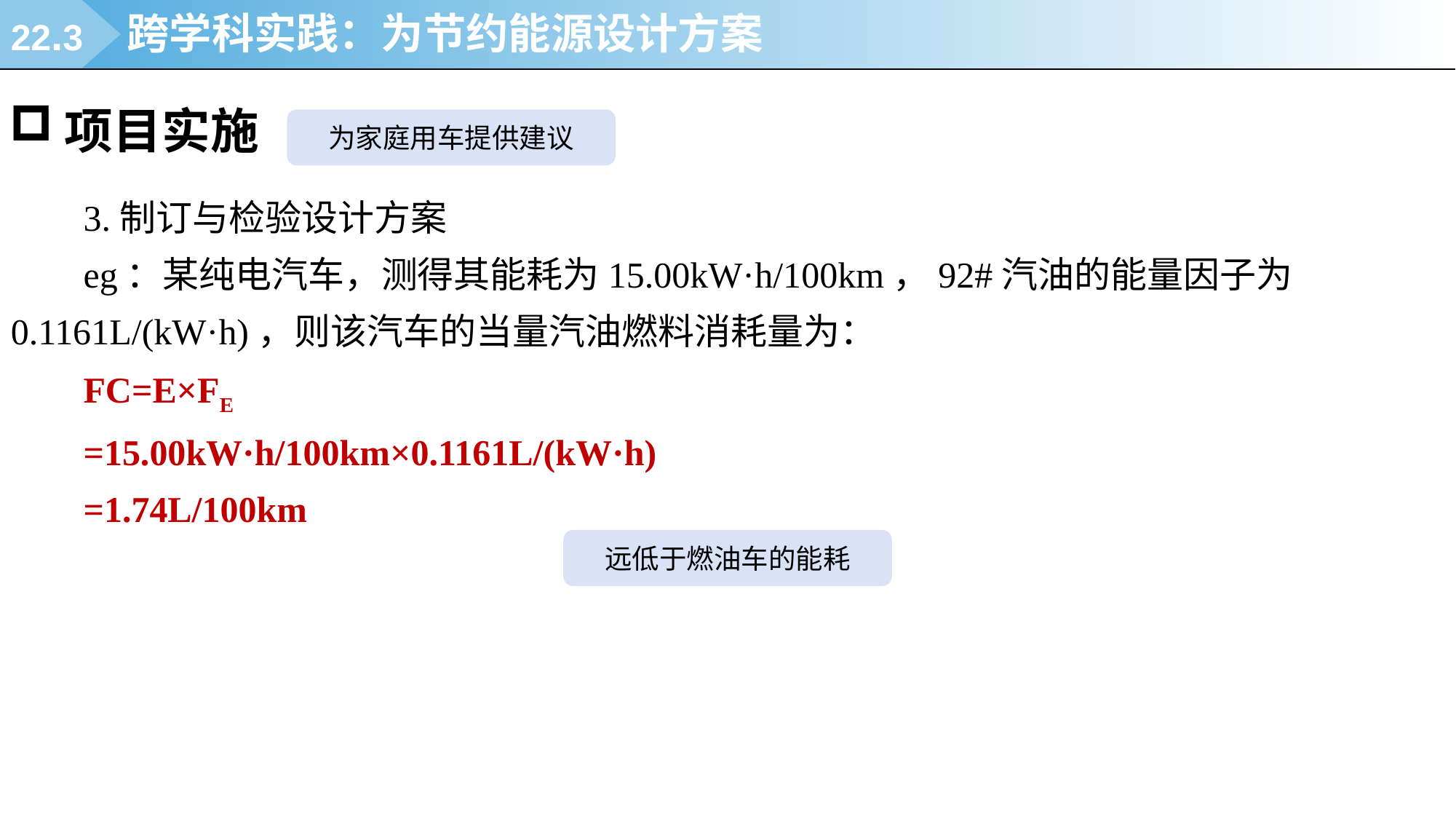

22.3
跨学科实践：为节约能源设计方案
项目实施
为家庭用车提供建议
3.制订与检验设计方案
eg：某纯电汽车，测得其能耗为15.00kW·h/100km，92#汽油的能量因子为0.1161L/(kW·h)，则该汽车的当量汽油燃料消耗量为：
FC=E×FE
=15.00kW·h/100km×0.1161L/(kW·h)
=1.74L/100km
远低于燃油车的能耗